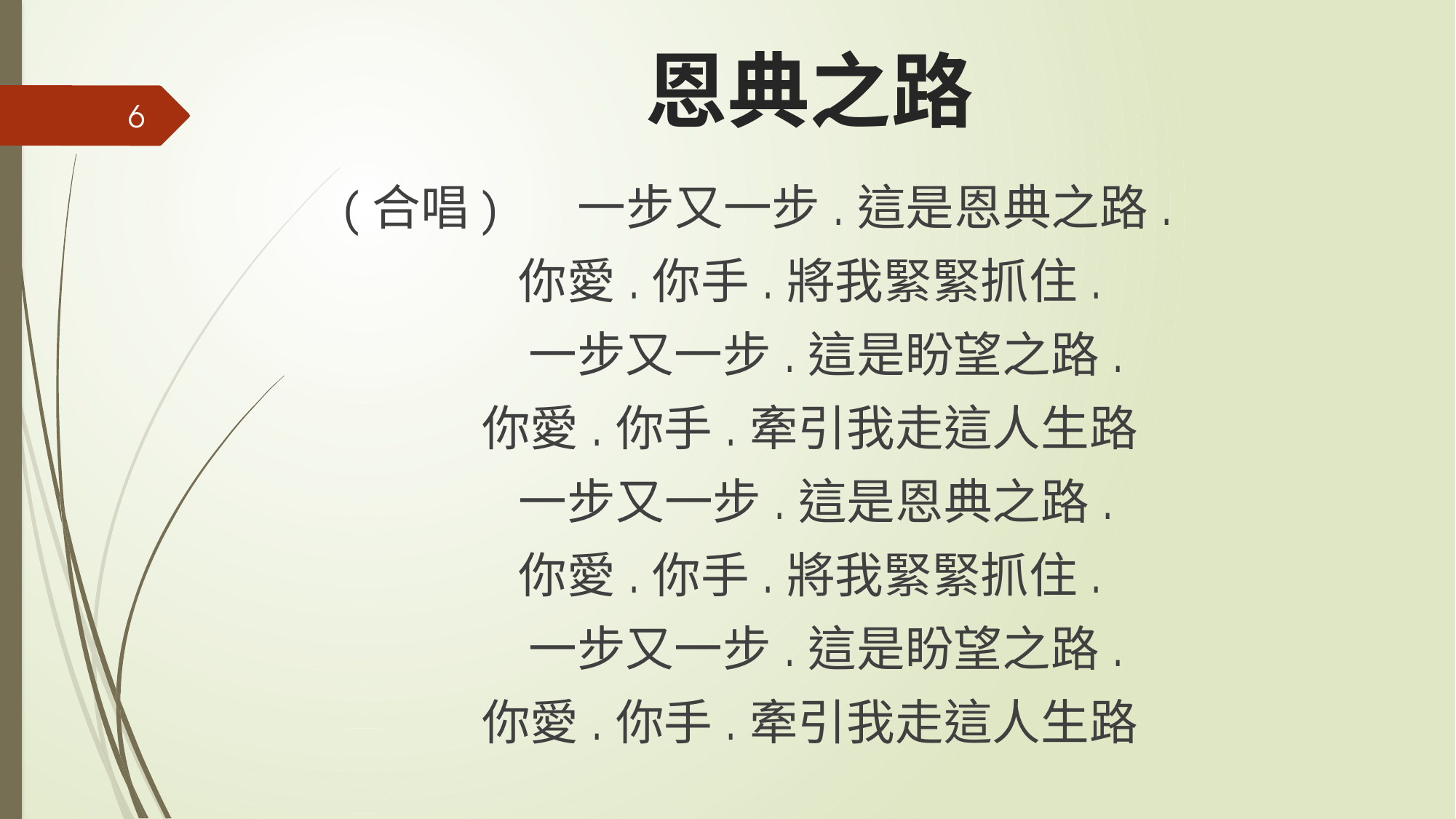

# 恩典之路
6
    (合唱)     一步又一步.這是恩典之路.
                    你愛.你手.將我緊緊抓住.
  一步又一步.這是盼望之路.
你愛.你手.牽引我走這人生路
                    一步又一步.這是恩典之路.
                    你愛.你手.將我緊緊抓住.
  一步又一步.這是盼望之路.
你愛.你手.牽引我走這人生路